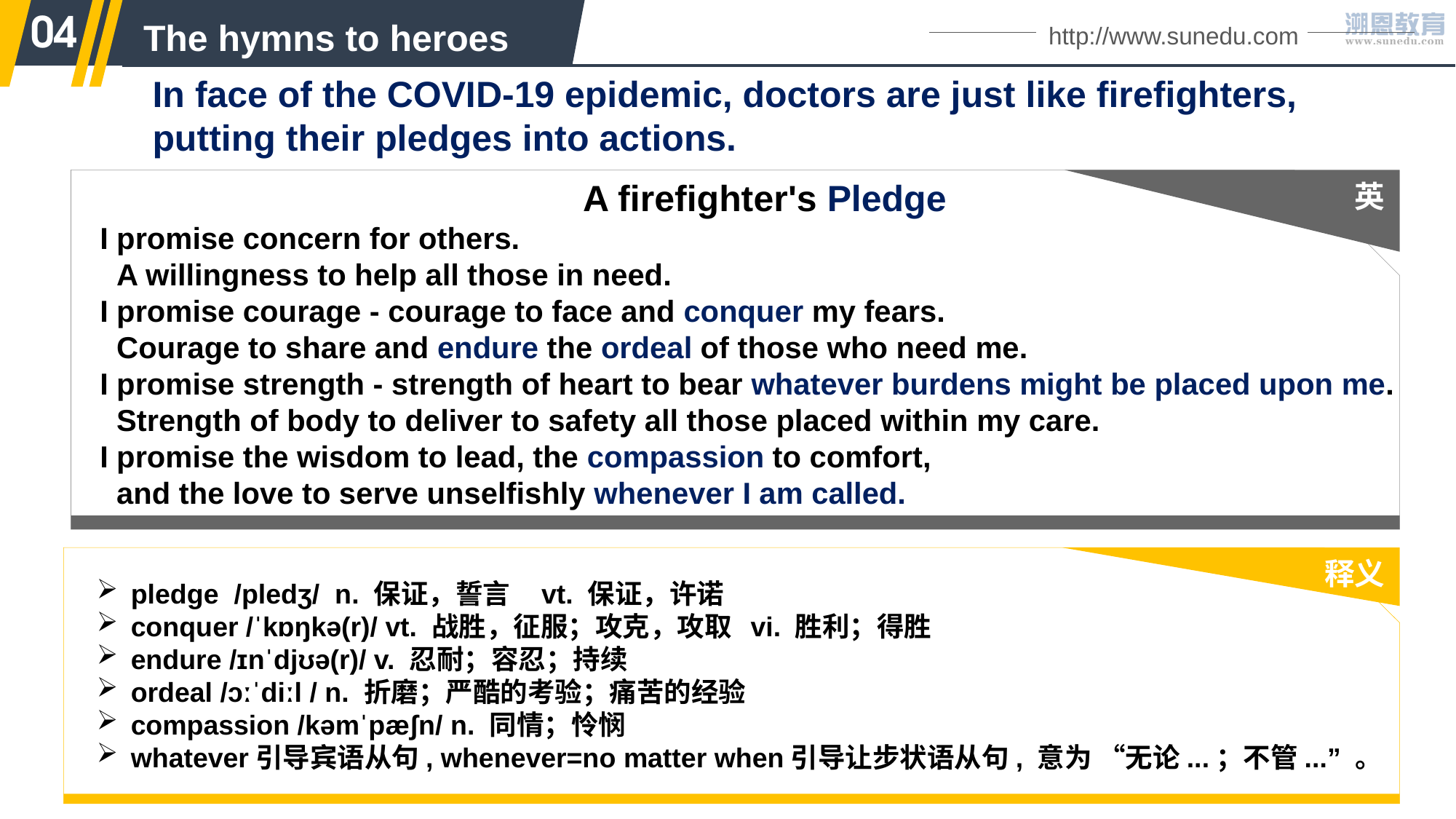

04

 The hymns to heroes
http://www.sunedu.com
In face of the COVID-19 epidemic, doctors are just like firefighters, putting their pledges into actions.

英

A firefighter's Pledge
I promise concern for others.
  A willingness to help all those in need.
I promise courage - courage to face and conquer my fears.
  Courage to share and endure the ordeal of those who need me.
I promise strength - strength of heart to bear whatever burdens might be placed upon me.
  Strength of body to deliver to safety all those placed within my care.
I promise the wisdom to lead, the compassion to comfort,
  and the love to serve unselfishly whenever I am called.

释义

pledge  /pledʒ/  n. 保证，誓言    vt. 保证，许诺
conquer /ˈkɒŋkə(r)/ vt. 战胜，征服；攻克，攻取  vi. 胜利；得胜
endure /ɪnˈdjʊə(r)/ v. 忍耐；容忍；持续
ordeal /ɔːˈdiːl / n. 折磨；严酷的考验；痛苦的经验
compassion /kəmˈpæʃn/ n. 同情；怜悯
whatever引导宾语从句, whenever=no matter when引导让步状语从句, 意为 “无论...；不管...” 。